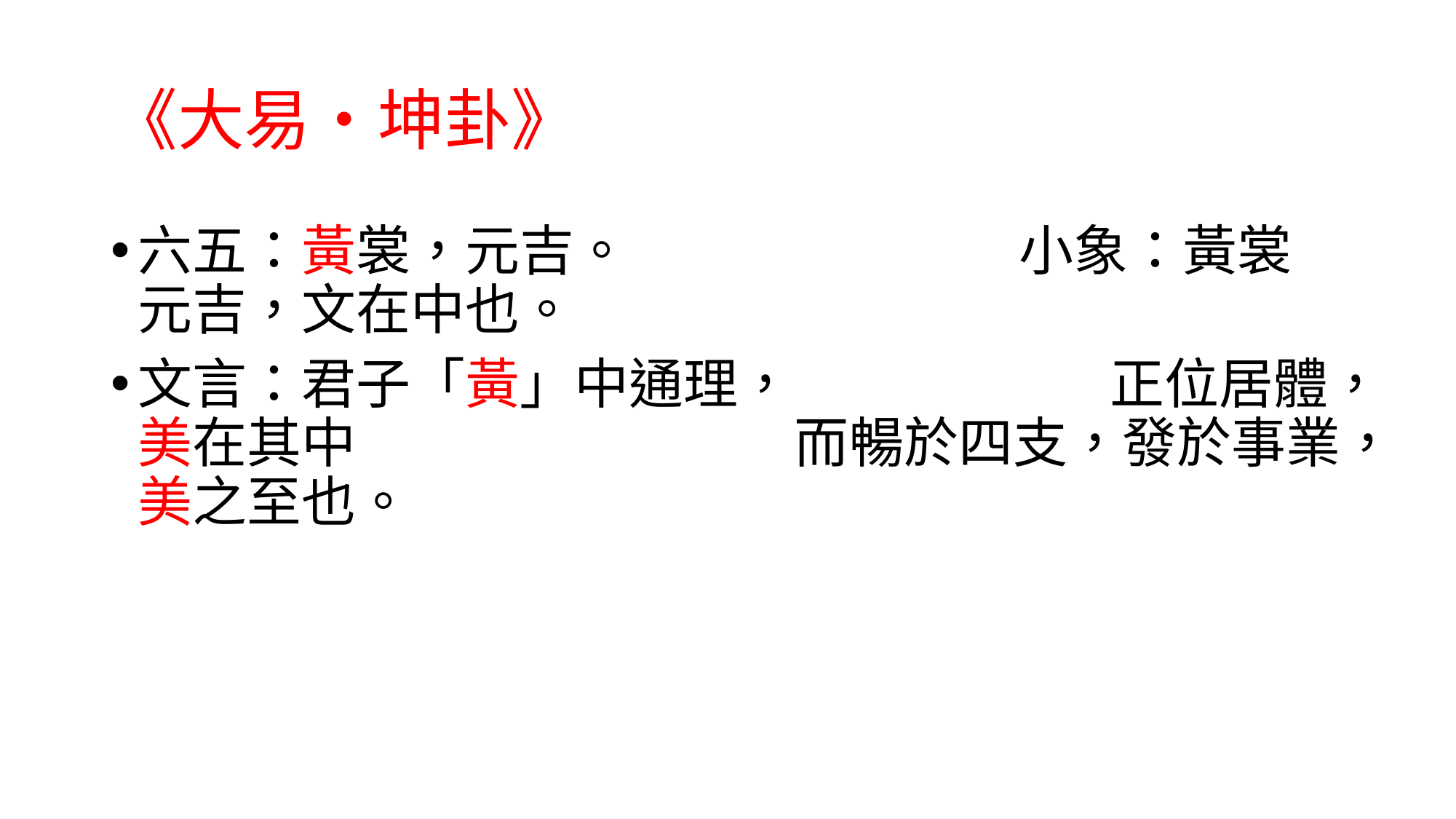

# 《大易‧坤卦》
六五：黃裳，元吉。                                小象：黃裳元吉，文在中也。
文言：君子「黃」中通理，                          正位居體，美在其中                                    而暢於四支，發於事業，美之至也。